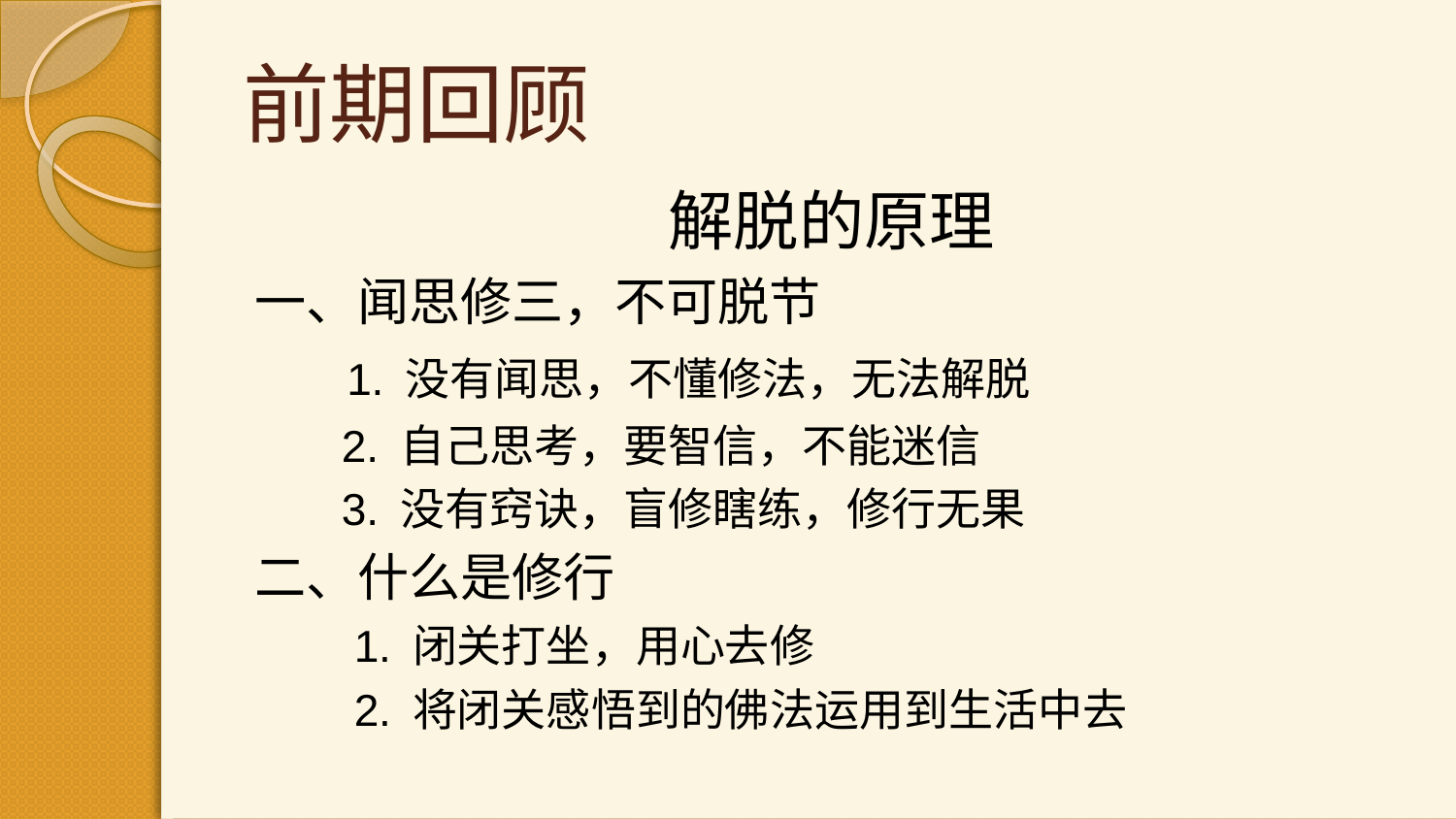

# 前期回顾
解脱的原理
一、闻思修三，不可脱节
      1. 没有闻思，不懂修法，无法解脱
       2. 自己思考，要智信，不能迷信
       3. 没有窍诀，盲修瞎练，修行无果
二、什么是修行
        1. 闭关打坐，用心去修
        2. 将闭关感悟到的佛法运用到生活中去